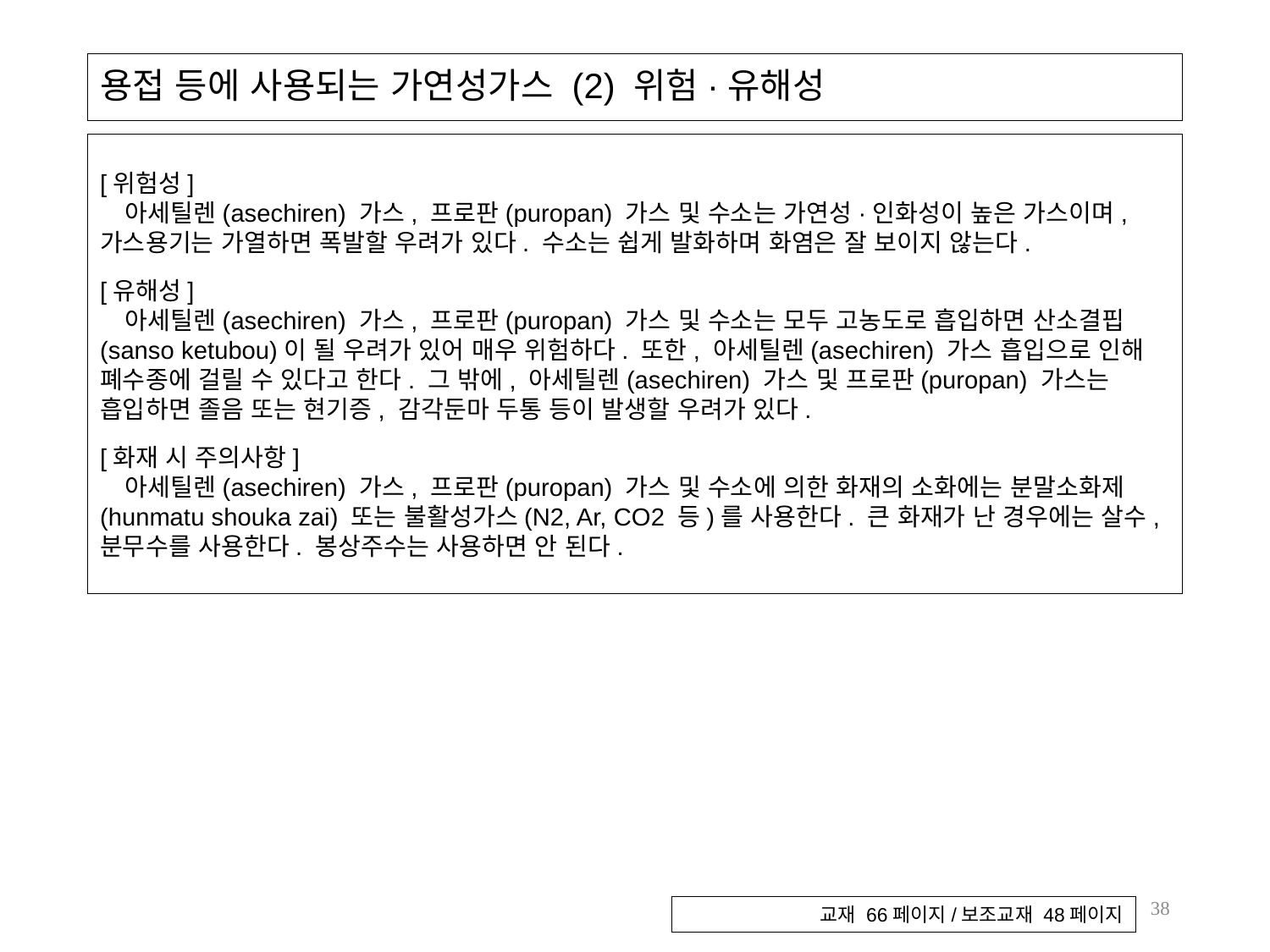

용접 등에 사용되는 가연성가스 (2) 위험·유해성
[위험성]
아세틸렌(asechiren) 가스, 프로판(puropan) 가스 및 수소는 가연성·인화성이 높은 가스이며, 가스용기는 가열하면 폭발할 우려가 있다. 수소는 쉽게 발화하며 화염은 잘 보이지 않는다.

[유해성]
아세틸렌(asechiren) 가스, 프로판(puropan) 가스 및 수소는 모두 고농도로 흡입하면 산소결핍(sanso ketubou)이 될 우려가 있어 매우 위험하다. 또한, 아세틸렌(asechiren) 가스 흡입으로 인해 폐수종에 걸릴 수 있다고 한다. 그 밖에, 아세틸렌(asechiren) 가스 및 프로판(puropan) 가스는 흡입하면 졸음 또는 현기증, 감각둔마 두통 등이 발생할 우려가 있다.

[화재 시 주의사항]
아세틸렌(asechiren) 가스, 프로판(puropan) 가스 및 수소에 의한 화재의 소화에는 분말소화제(hunmatu shouka zai) 또는 불활성가스(N2, Ar, CO2 등)를 사용한다. 큰 화재가 난 경우에는 살수, 분무수를 사용한다. 봉상주수는 사용하면 안 된다.
38
교재 66페이지/보조교재 48페이지